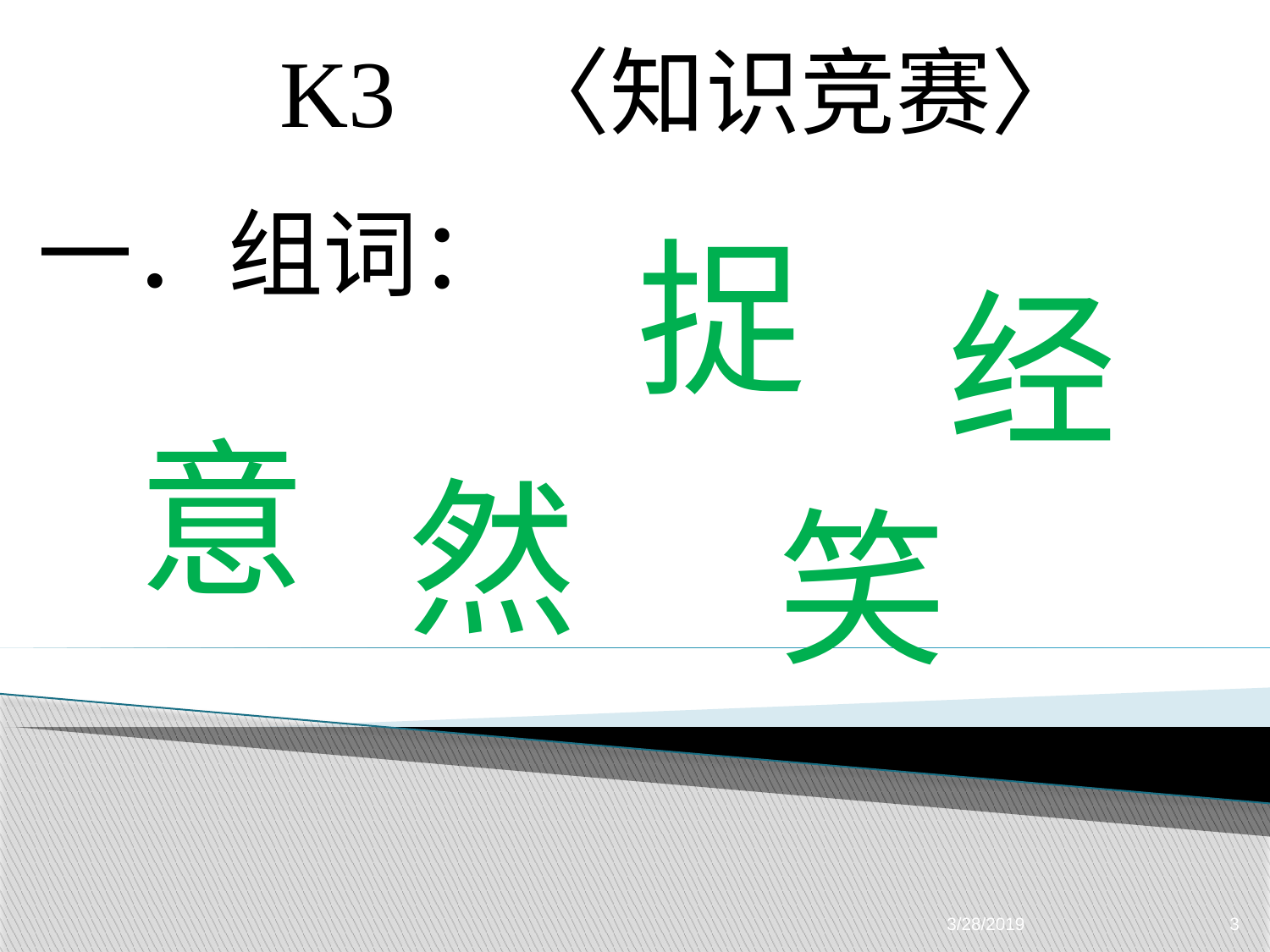

K3    〈知识竞赛〉
一．组词：
捉
经
意
然
笑
3/28/2019
3